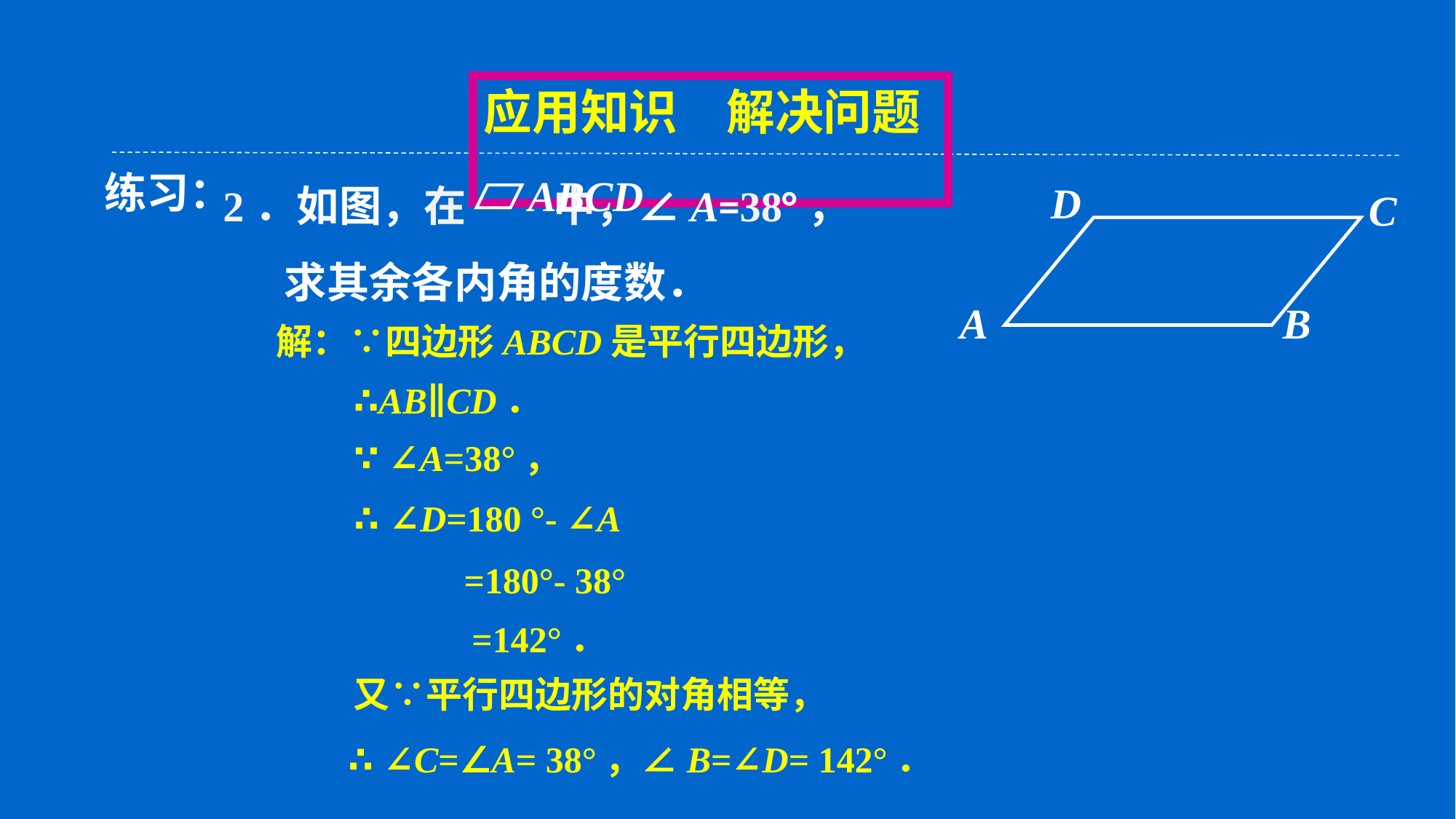

应用知识　解决问题
2．如图，在         中，∠A=38°，
　  求其余各内角的度数．
D
C

A
B
练习：
ABCD

解：∵四边形ABCD是平行四边形，
∴AB∥CD．
∵ ∠A=38°，
∴ ∠D=180 °- ∠A
 =180°- 38°
=142°．
又∵平行四边形的对角相等，
 ∴ ∠C=∠A= 38°，∠B=∠D= 142°．